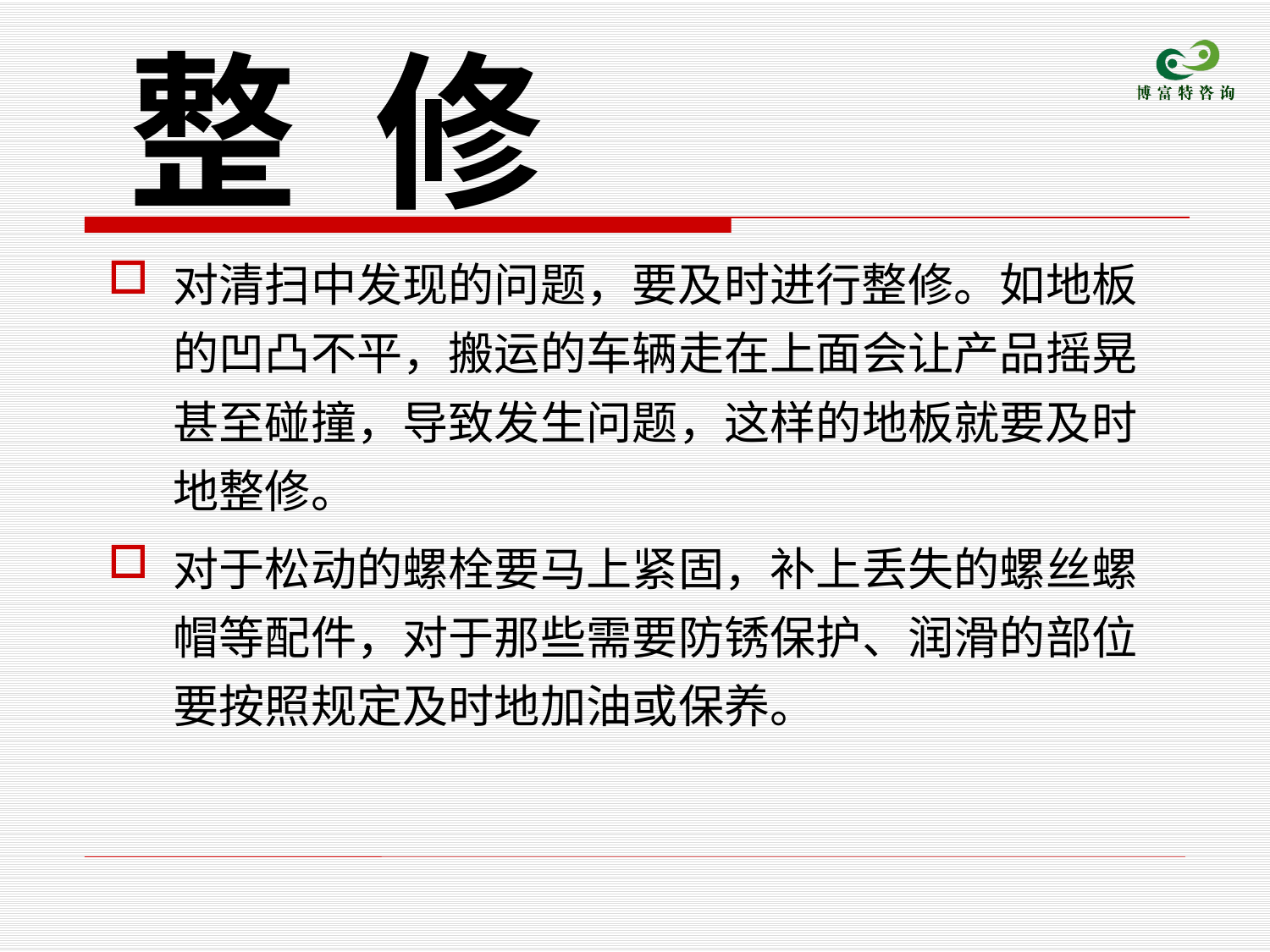

整  修
对清扫中发现的问题，要及时进行整修。如地板的凹凸不平，搬运的车辆走在上面会让产品摇晃甚至碰撞，导致发生问题，这样的地板就要及时地整修。
对于松动的螺栓要马上紧固，补上丢失的螺丝螺帽等配件，对于那些需要防锈保护、润滑的部位要按照规定及时地加油或保养。
193